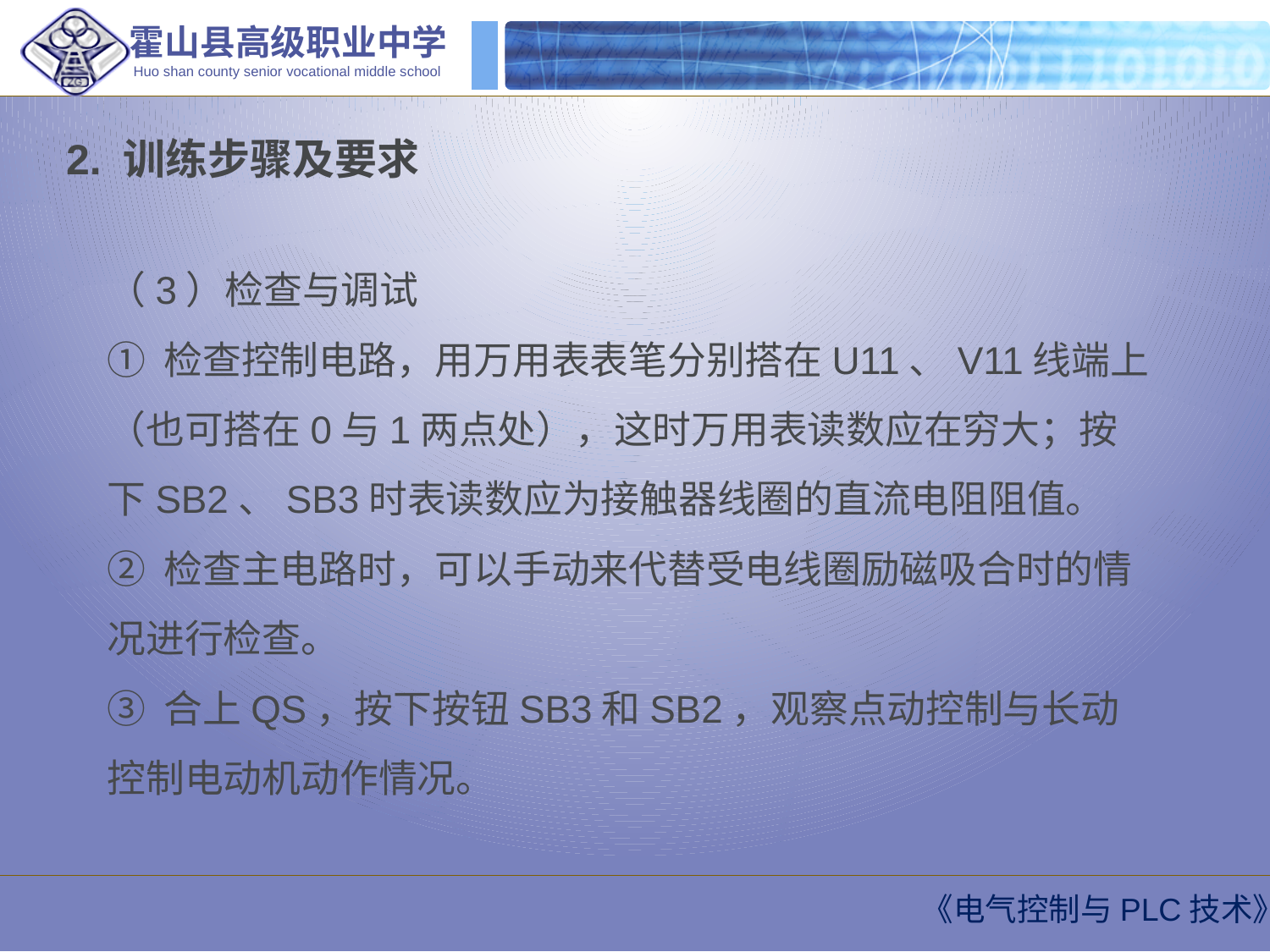

2. 训练步骤及要求
（3）检查与调试
① 检查控制电路，用万用表表笔分别搭在U11、V11线端上（也可搭在0与1两点处），这时万用表读数应在穷大；按下SB2、SB3时表读数应为接触器线圈的直流电阻阻值。
② 检查主电路时，可以手动来代替受电线圈励磁吸合时的情况进行检查。
③ 合上QS，按下按钮SB3和SB2，观察点动控制与长动控制电动机动作情况。